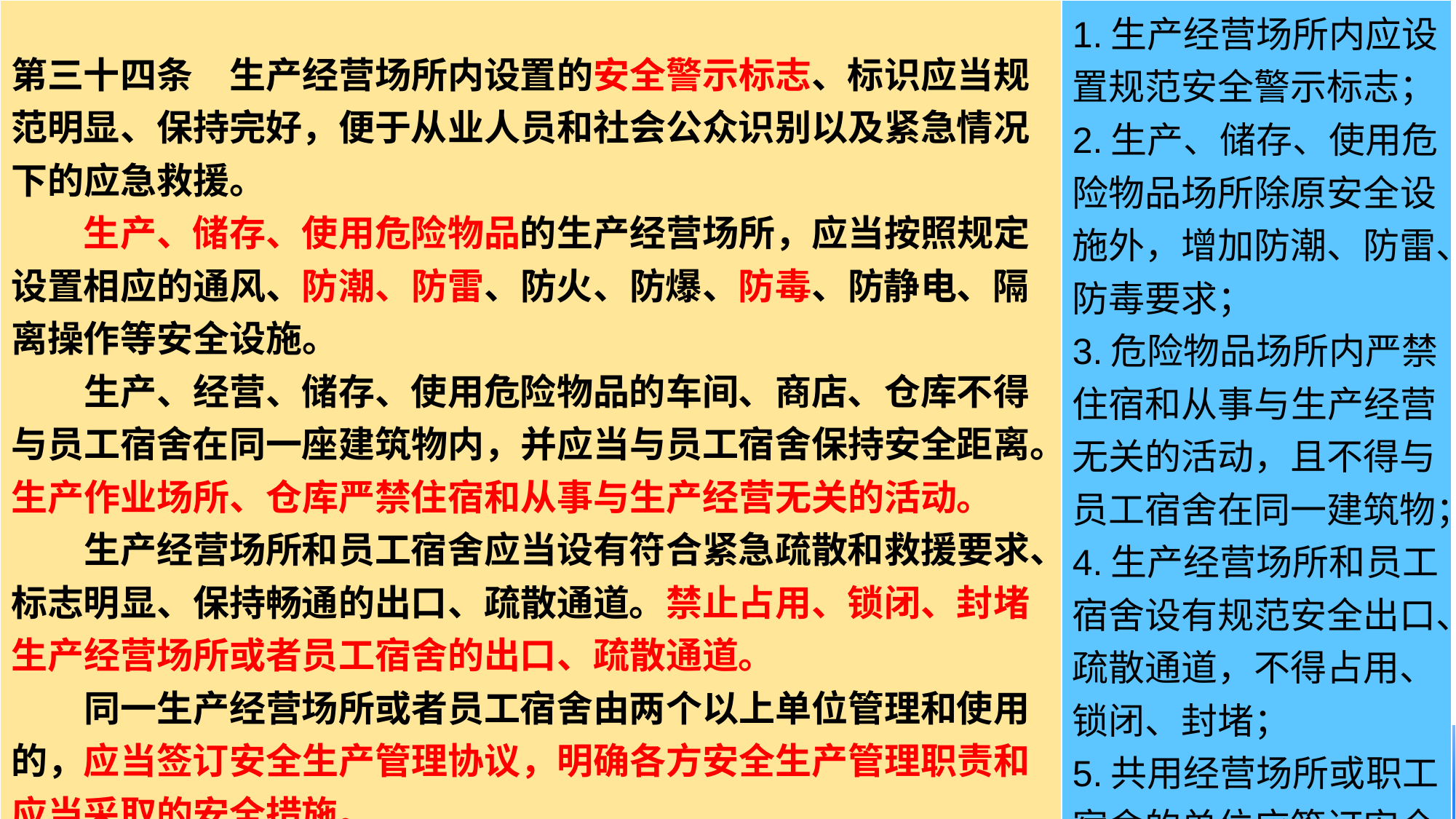

| 第三十四条　生产经营场所内设置的安全警示标志、标识应当规范明显、保持完好，便于从业人员和社会公众识别以及紧急情况下的应急救援。 　　生产、储存、使用危险物品的生产经营场所，应当按照规定设置相应的通风、防潮、防雷、防火、防爆、防毒、防静电、隔离操作等安全设施。 　　生产、经营、储存、使用危险物品的车间、商店、仓库不得与员工宿舍在同一座建筑物内，并应当与员工宿舍保持安全距离。生产作业场所、仓库严禁住宿和从事与生产经营无关的活动。 　　生产经营场所和员工宿舍应当设有符合紧急疏散和救援要求、标志明显、保持畅通的出口、疏散通道。禁止占用、锁闭、封堵生产经营场所或者员工宿舍的出口、疏散通道。 　　同一生产经营场所或者员工宿舍由两个以上单位管理和使用的，应当签订安全生产管理协议，明确各方安全生产管理职责和应当采取的安全措施。 | 1.生产经营场所内应设置规范安全警示标志； 2.生产、储存、使用危险物品场所除原安全设施外，增加防潮、防雷、防毒要求； 3.危险物品场所内严禁住宿和从事与生产经营无关的活动，且不得与员工宿舍在同一建筑物； 4.生产经营场所和员工宿舍设有规范安全出口、疏散通道，不得占用、锁闭、封堵； 5.共用经营场所或职工宿舍的单位应签订安全生产管理协议，明确安全责任与安全措施。 |
| --- | --- |
#